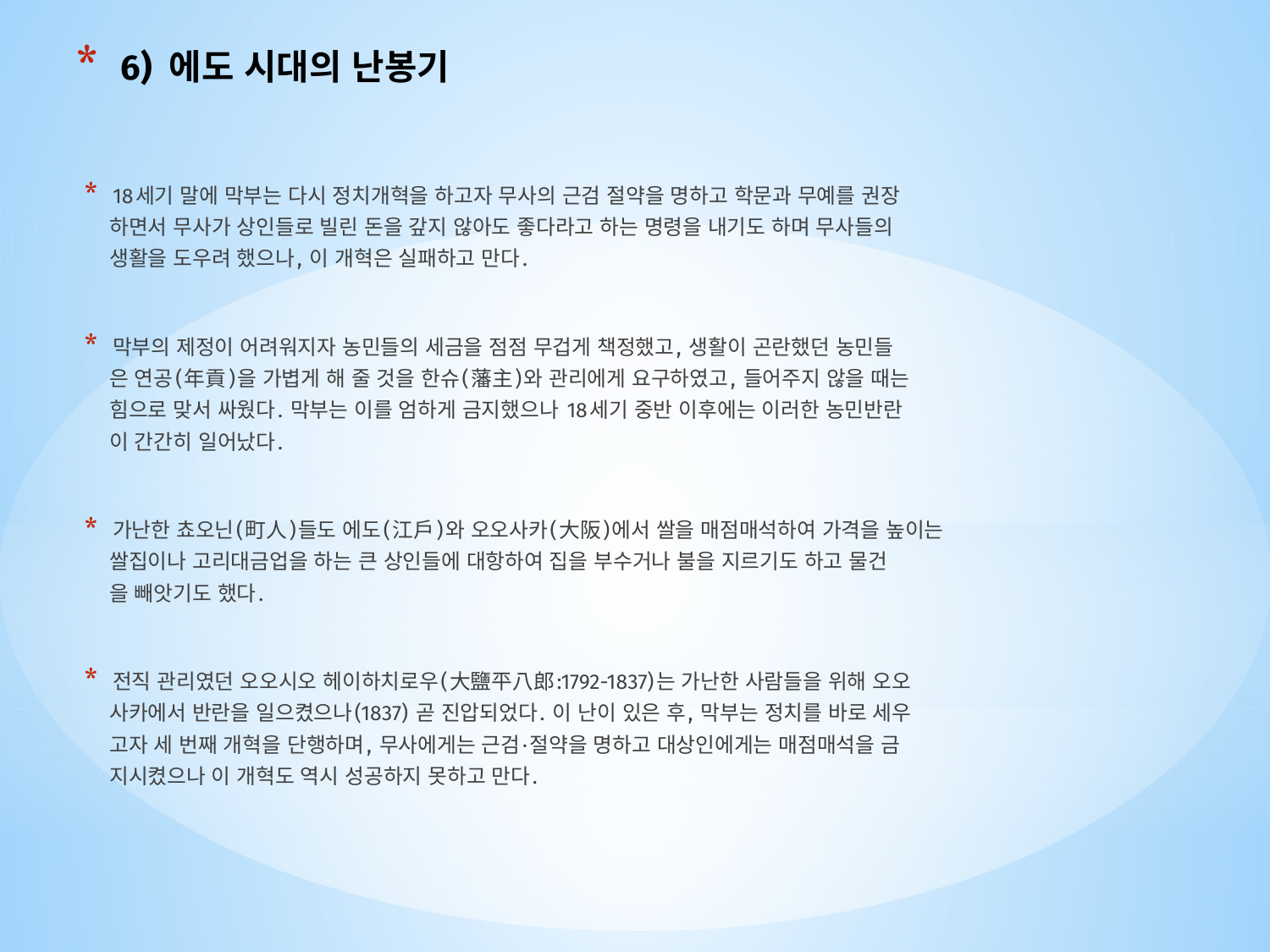

# 6) 에도 시대의 난봉기
18세기 말에 막부는 다시 정치개혁을 하고자 무사의 근검 절약을 명하고 학문과 무예를 권장
     하면서 무사가 상인들로 빌린 돈을 갚지 않아도 좋다라고 하는 명령을 내기도 하며 무사들의
     생활을 도우려 했으나, 이 개혁은 실패하고 만다.

막부의 제정이 어려워지자 농민들의 세금을 점점 무겁게 책정했고, 생활이 곤란했던 농민들
     은 연공(年貢)을 가볍게 해 줄 것을 한슈(藩主)와 관리에게 요구하였고, 들어주지 않을 때는
     힘으로 맞서 싸웠다. 막부는 이를 엄하게 금지했으나 18세기 중반 이후에는 이러한 농민반란
     이 간간히 일어났다.

가난한 쵸오닌(町人)들도 에도(江戶)와 오오사카(大阪)에서 쌀을 매점매석하여 가격을 높이는
     쌀집이나 고리대금업을 하는 큰 상인들에 대항하여 집을 부수거나 불을 지르기도 하고 물건
     을 빼앗기도 했다.

전직 관리였던 오오시오 헤이하치로우(大鹽平八郞:1792-1837)는 가난한 사람들을 위해 오오
     사카에서 반란을 일으켰으나(1837) 곧 진압되었다. 이 난이 있은 후, 막부는 정치를 바로 세우
     고자 세 번째 개혁을 단행하며, 무사에게는 근검·절약을 명하고 대상인에게는 매점매석을 금
     지시켰으나 이 개혁도 역시 성공하지 못하고 만다.